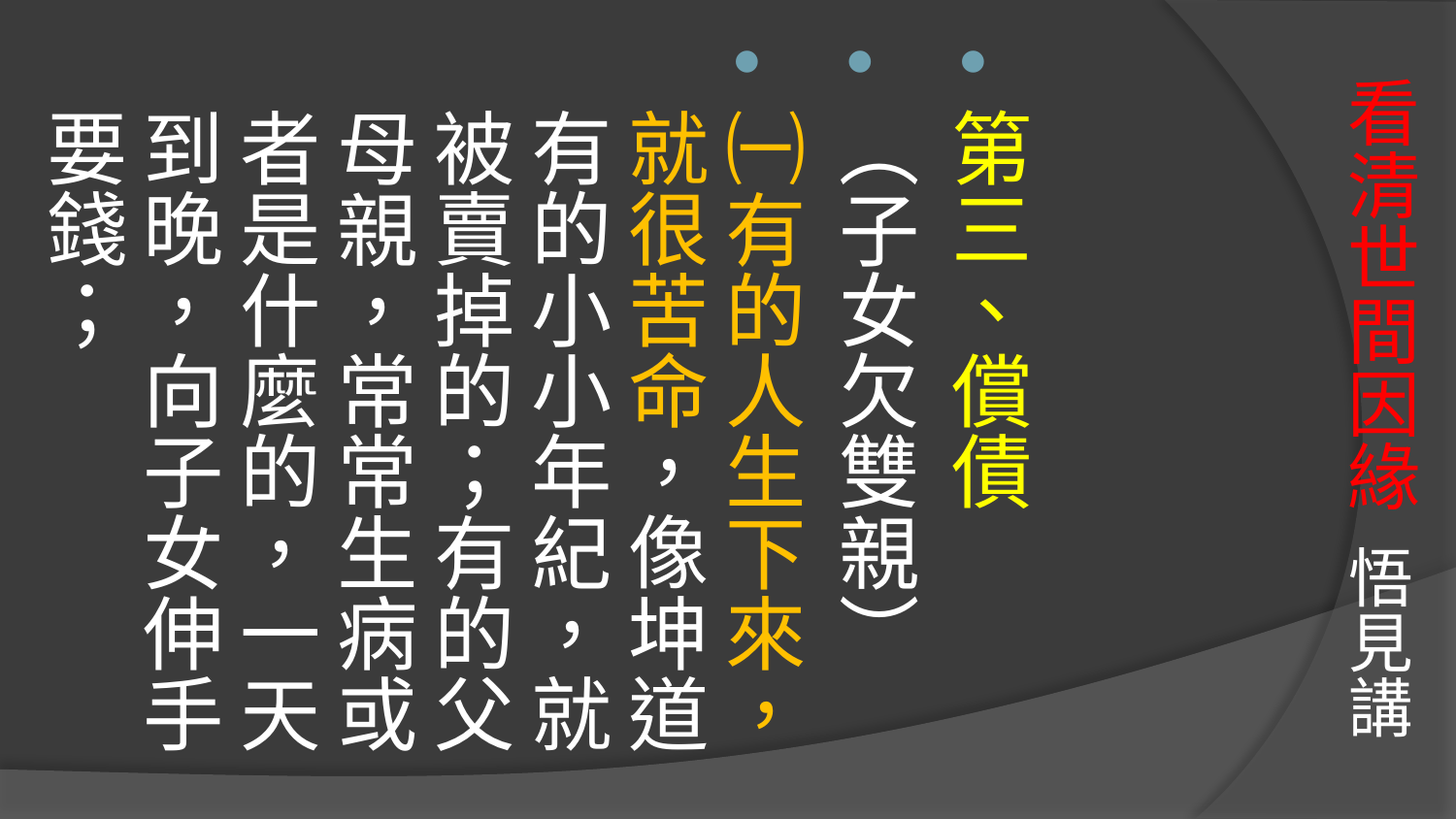

# 看清世間因緣  悟見講
第三、償債
（子女欠雙親）
㈠有的人生下來，就很苦命，像坤道有的小小年紀，就被賣掉的；有的父母親，常常生病或者是什麼的，一天到晚，向子女伸手要錢；